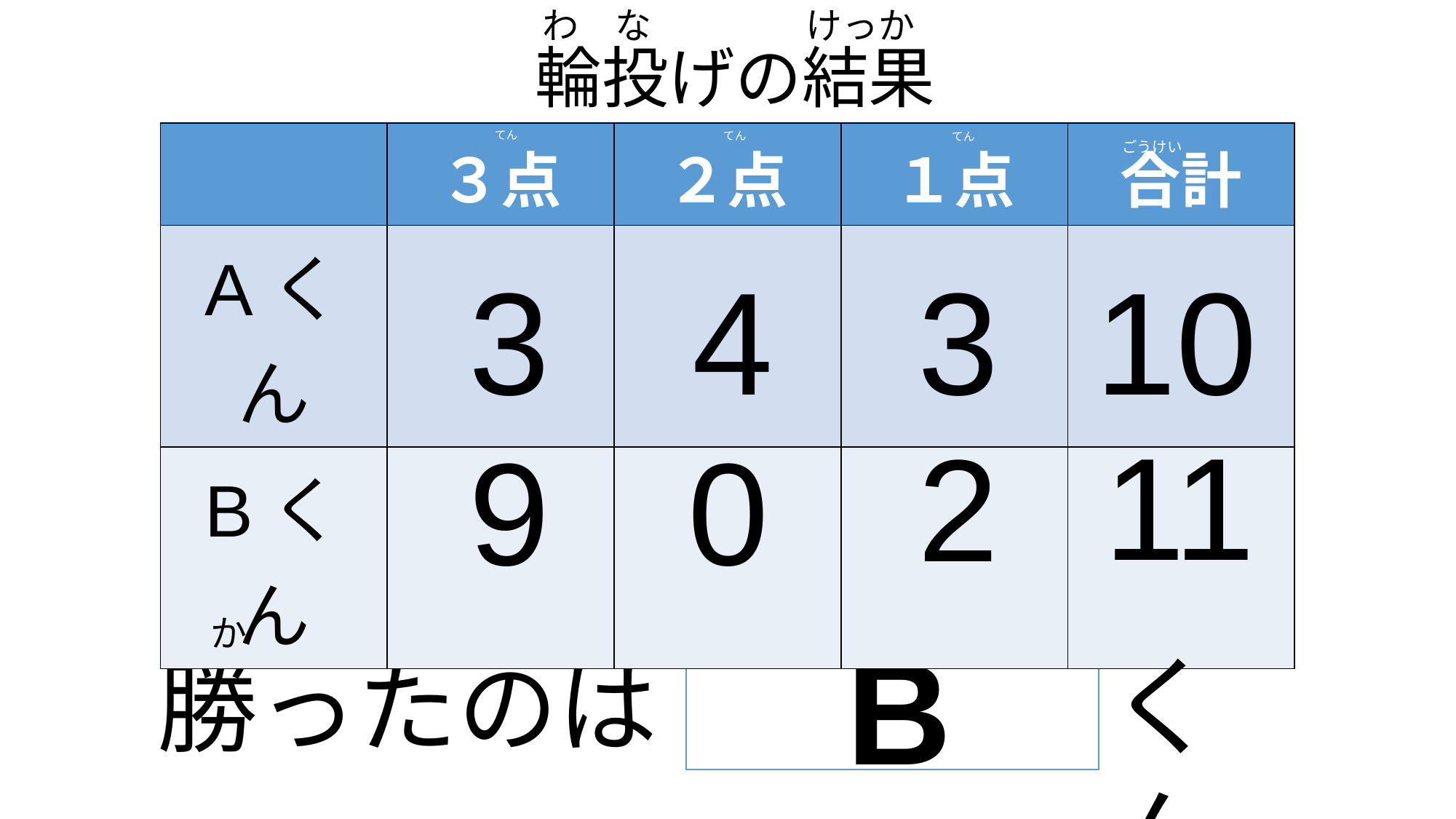

わ　な
けっか
# 輪投げの結果
|  | ３点 | ２点 | １点 | 合計 |
| --- | --- | --- | --- | --- |
| Aくん |  |  |  |  |
| Bくん |  |  |  |  |
てん
てん
てん
ごうけい
3
4
3
10
11
2
9
0
か
勝ったのは

くん
B